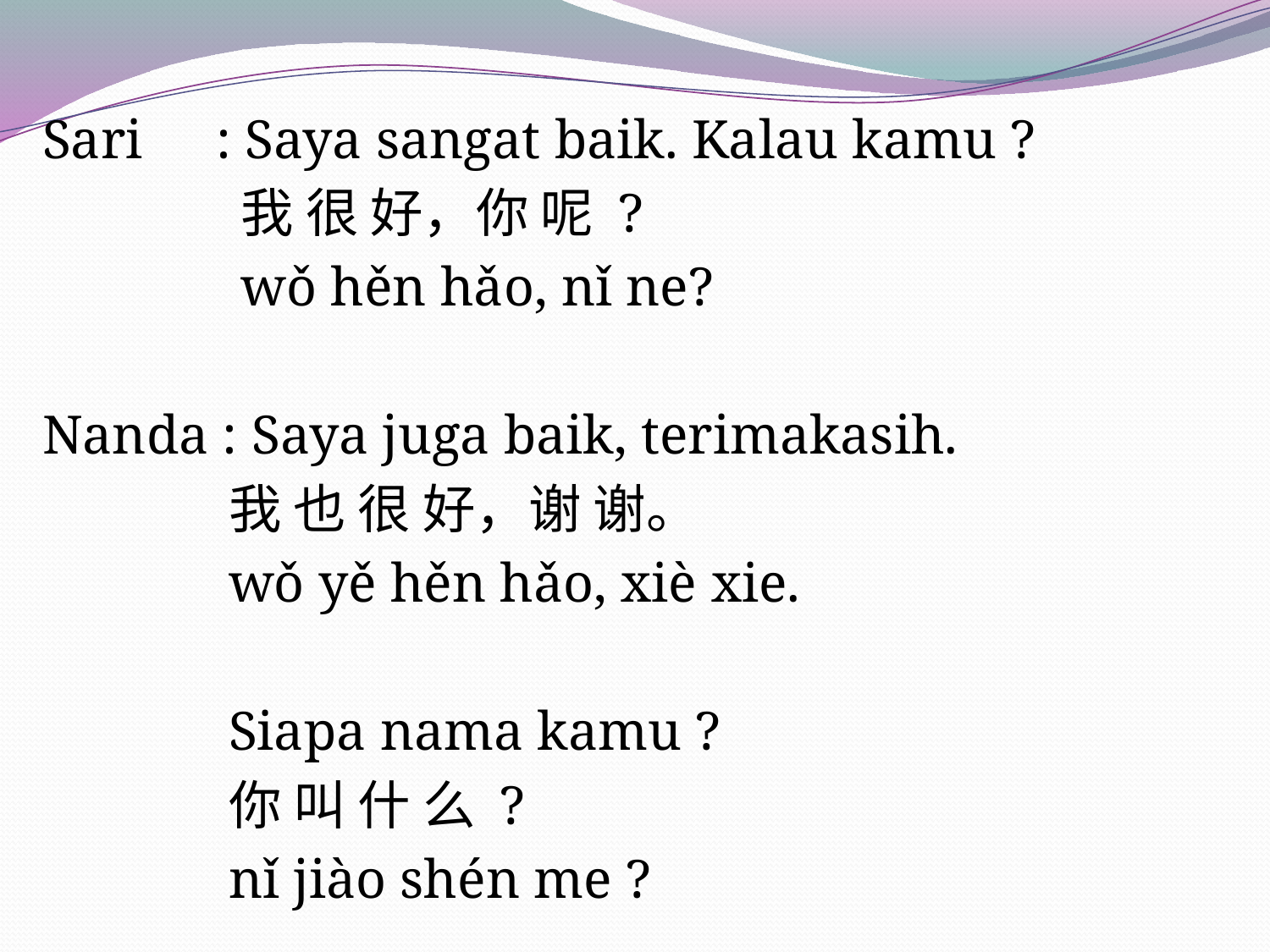

Sari	: Saya sangat baik. Kalau kamu ?
我 很 好，你 呢 ?
wǒ hěn hǎo, nǐ ne?

Nanda : Saya juga baik, terimakasih.
我 也 很 好，谢 谢。
wǒ yě hěn hǎo, xiè xie.

Siapa nama kamu ?
你 叫 什 么 ?
nǐ jiào shén me ?